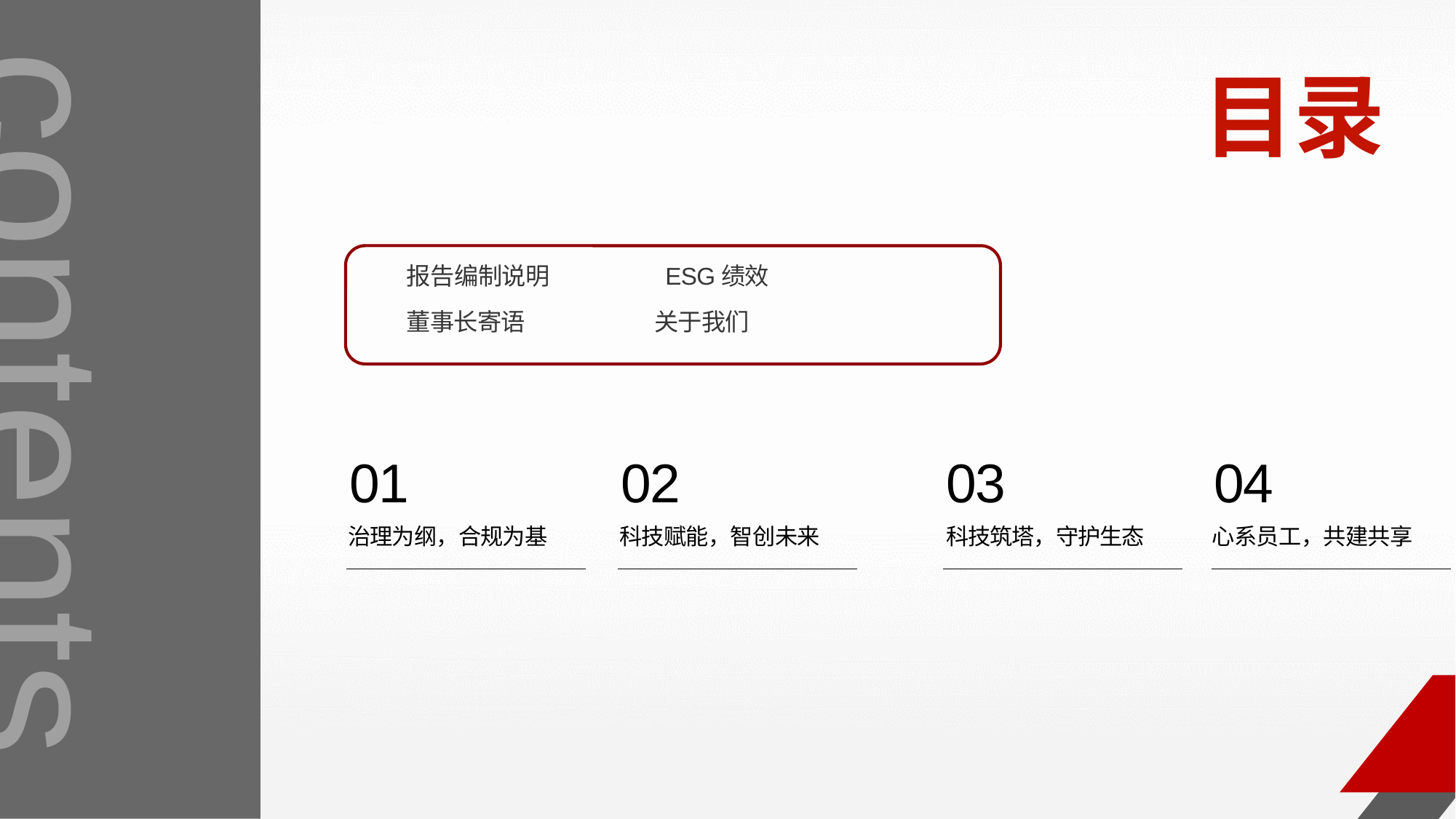

目录

   报告编制说明                      ESG绩效
   董事长寄语                          关于我们

contents
contents

01

治理为纲，合规为基

02

科技赋能，智创未来

03

科技筑塔，守护生态

04

心系员工，共建共享